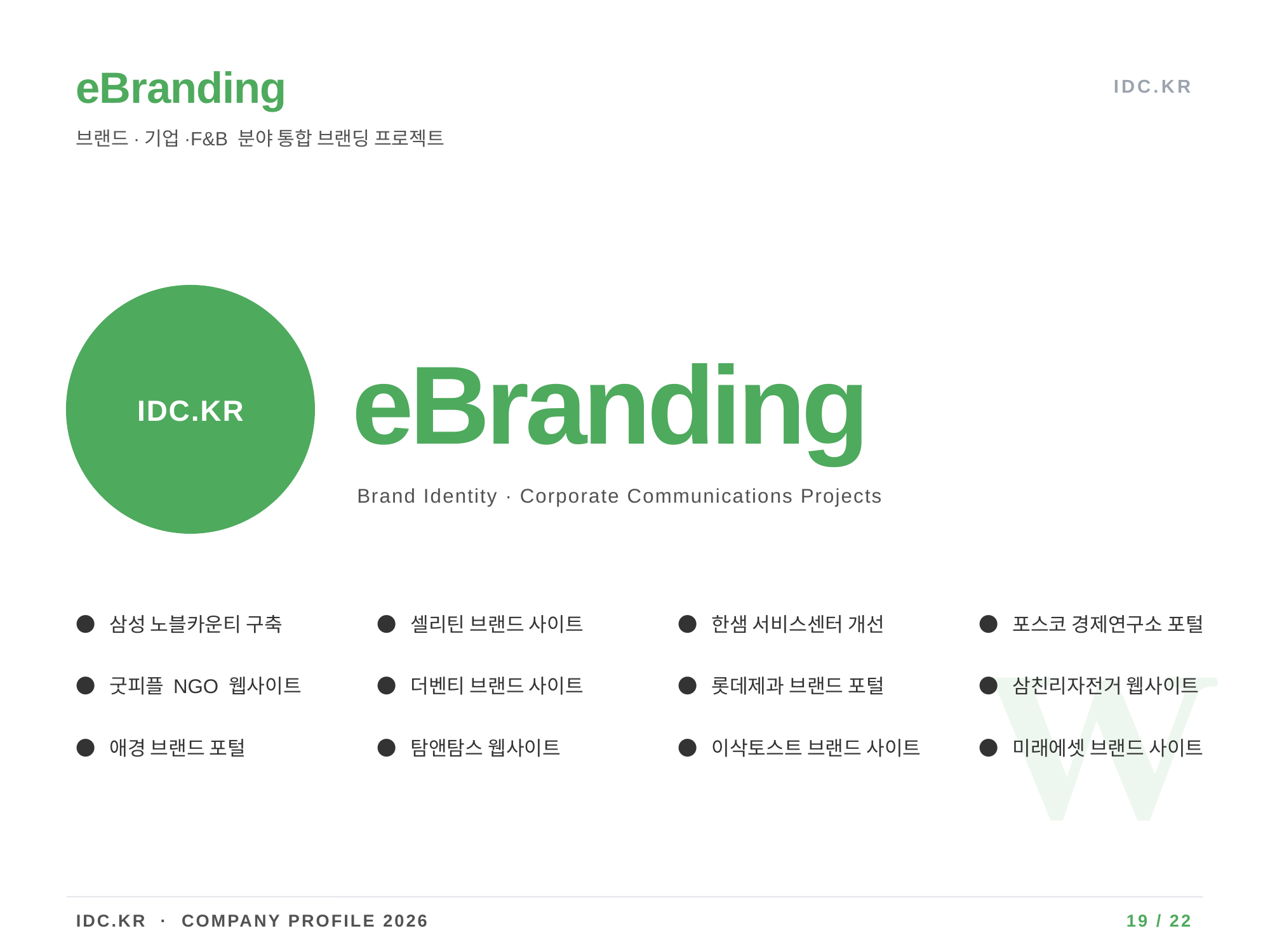

eBranding
IDC.KR
브랜드·기업·F&B 분야 통합 브랜딩 프로젝트

IDC.KR
eBranding
Brand Identity · Corporate Communications Projects
W
●  삼성 노블카운티 구축
●  셀리틴 브랜드 사이트
●  한샘 서비스센터 개선
●  포스코 경제연구소 포털
●  굿피플 NGO 웹사이트
●  더벤티 브랜드 사이트
●  롯데제과 브랜드 포털
●  삼친리자전거 웹사이트
●  애경 브랜드 포털
●  탐앤탐스 웹사이트
●  이삭토스트 브랜드 사이트
●  미래에셋 브랜드 사이트

IDC.KR  ·  COMPANY PROFILE 2026
19 / 22